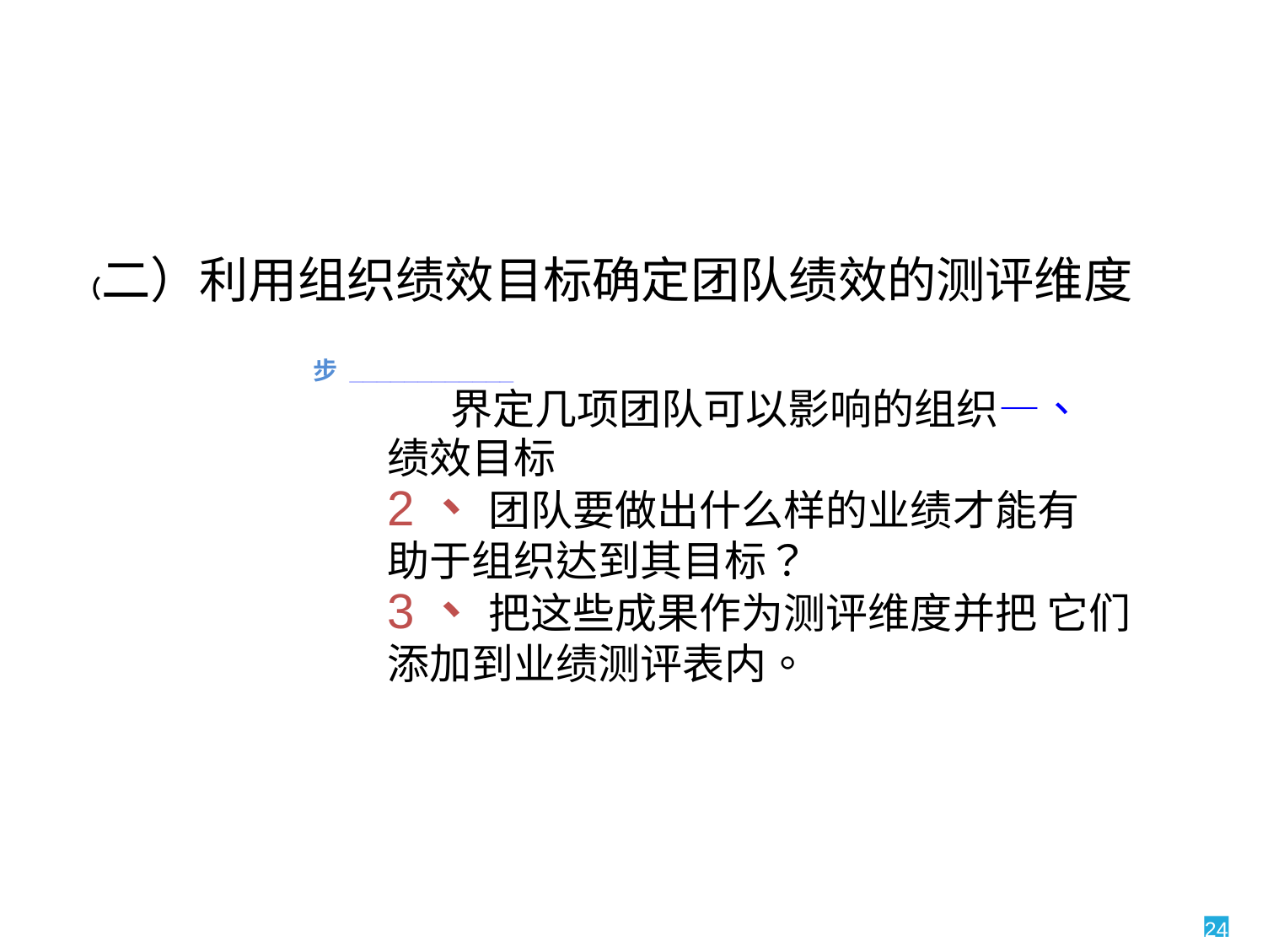

（二）利用组织绩效目标确定团队绩效的测评维度 步 ____________
界定几项团队可以影响的组织—、
绩效目标
2、 团队要做出什么样的业绩才能有
助于组织达到其目标？
3、 把这些成果作为测评维度并把 它们添加到业绩测评表内。
24